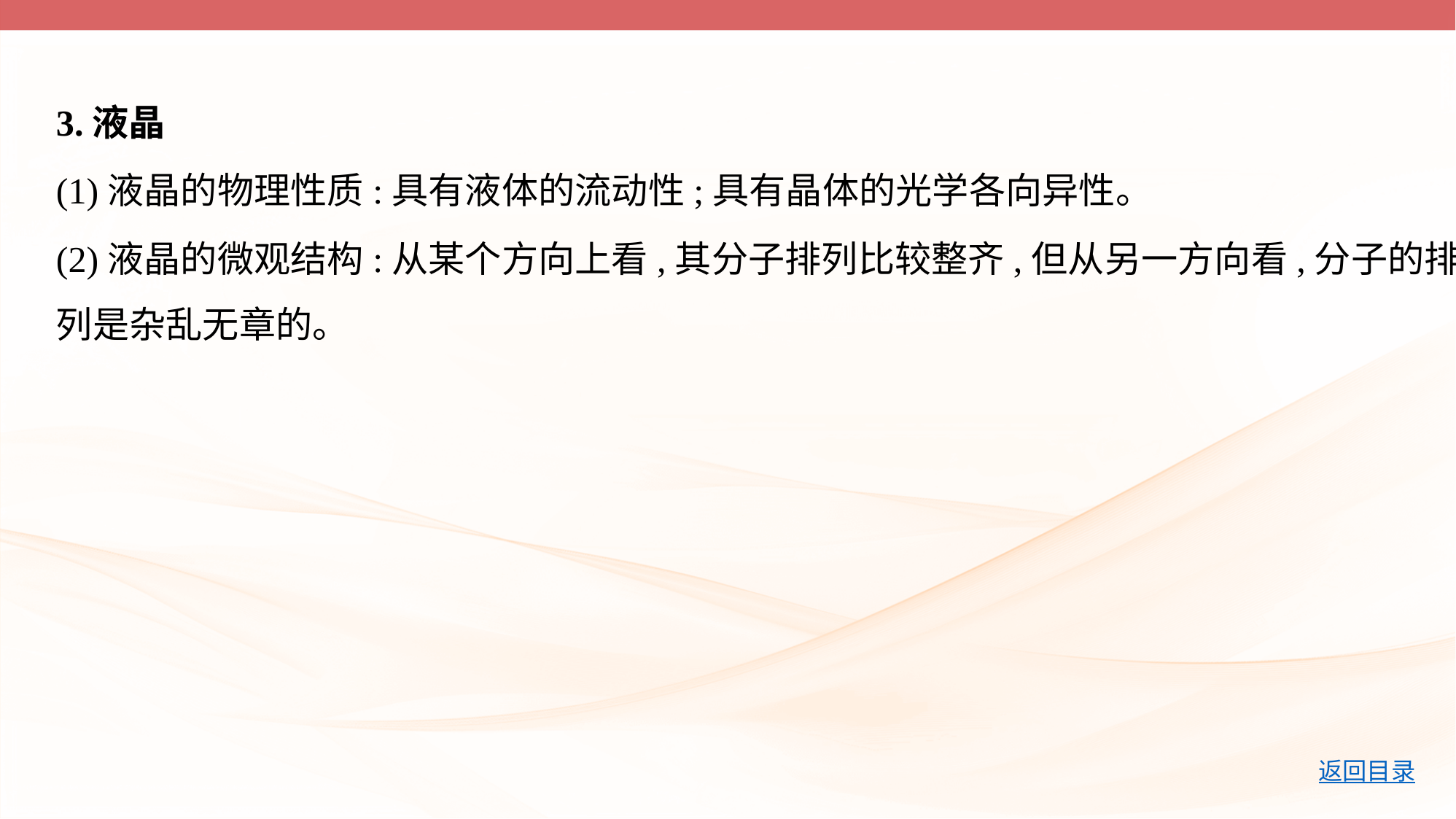

3.液晶
(1)液晶的物理性质:具有液体的流动性;具有晶体的光学各向异性。
(2)液晶的微观结构:从某个方向上看,其分子排列比较整齐,但从另一方向看,分子的排
列是杂乱无章的。